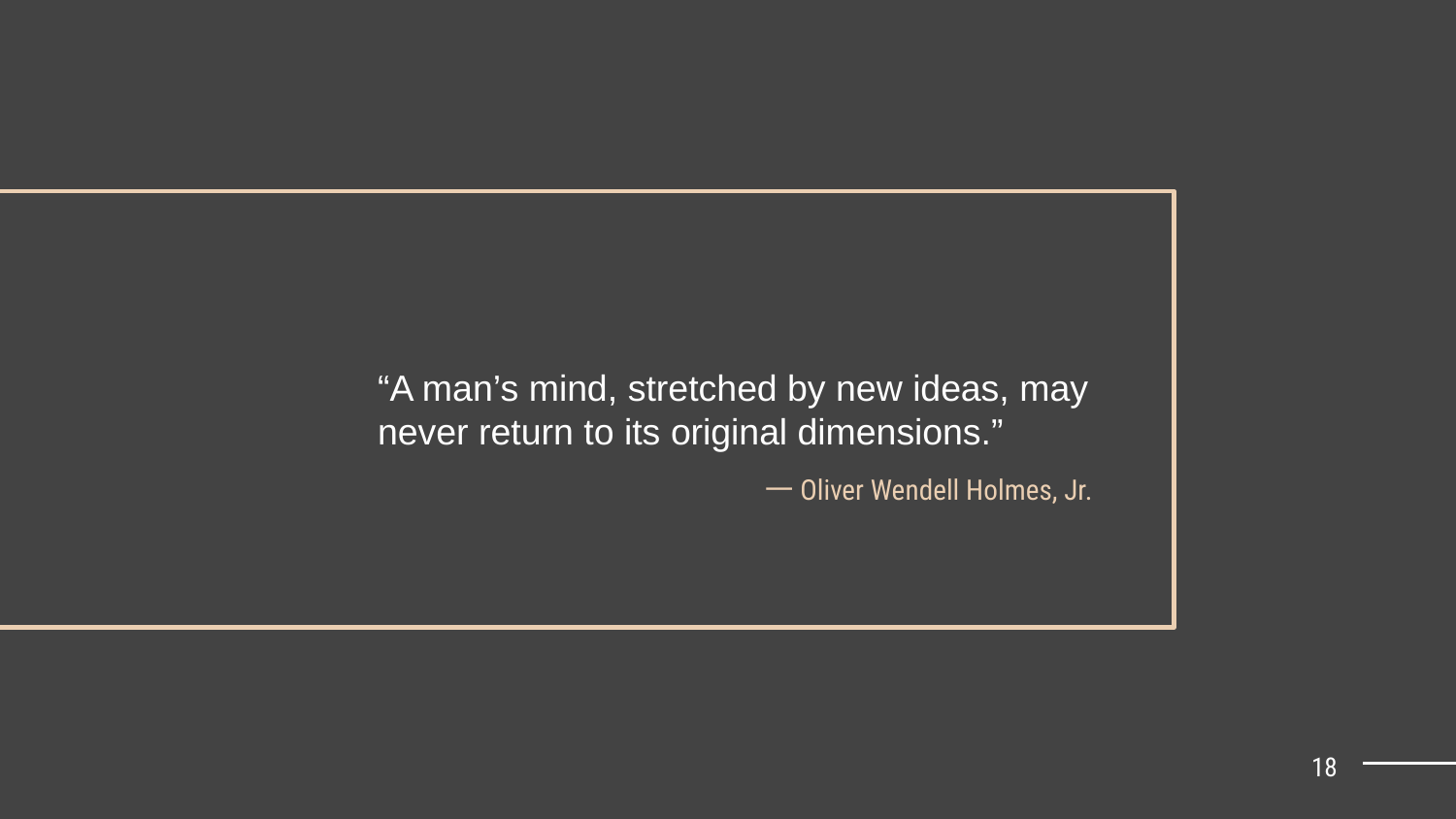

“A man’s mind, stretched by new ideas, may never return to its original dimensions.”
# 一Oliver Wendell Holmes, Jr.
18